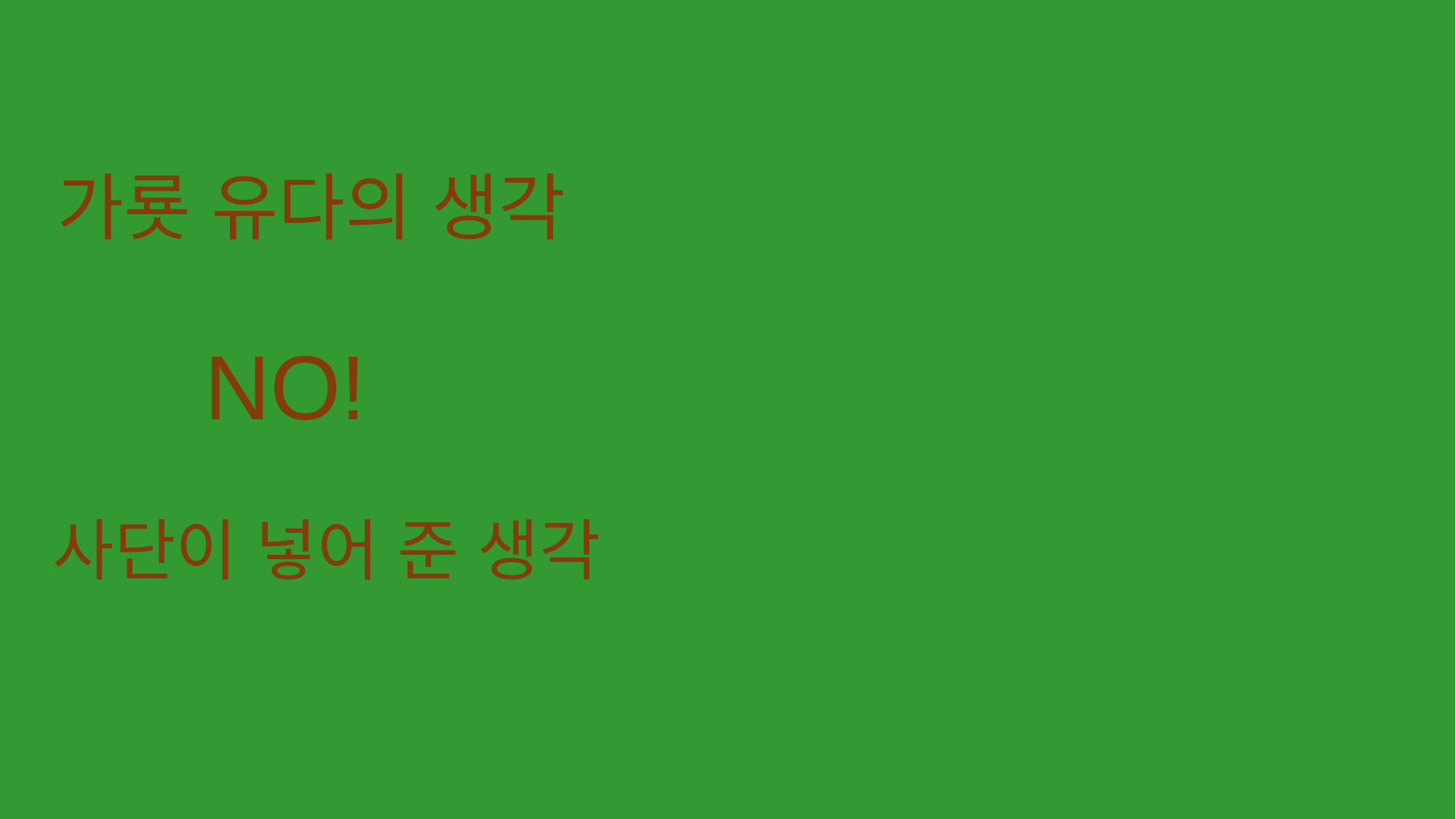

가룟 유다의 생각
NO!
사단이 넣어 준 생각